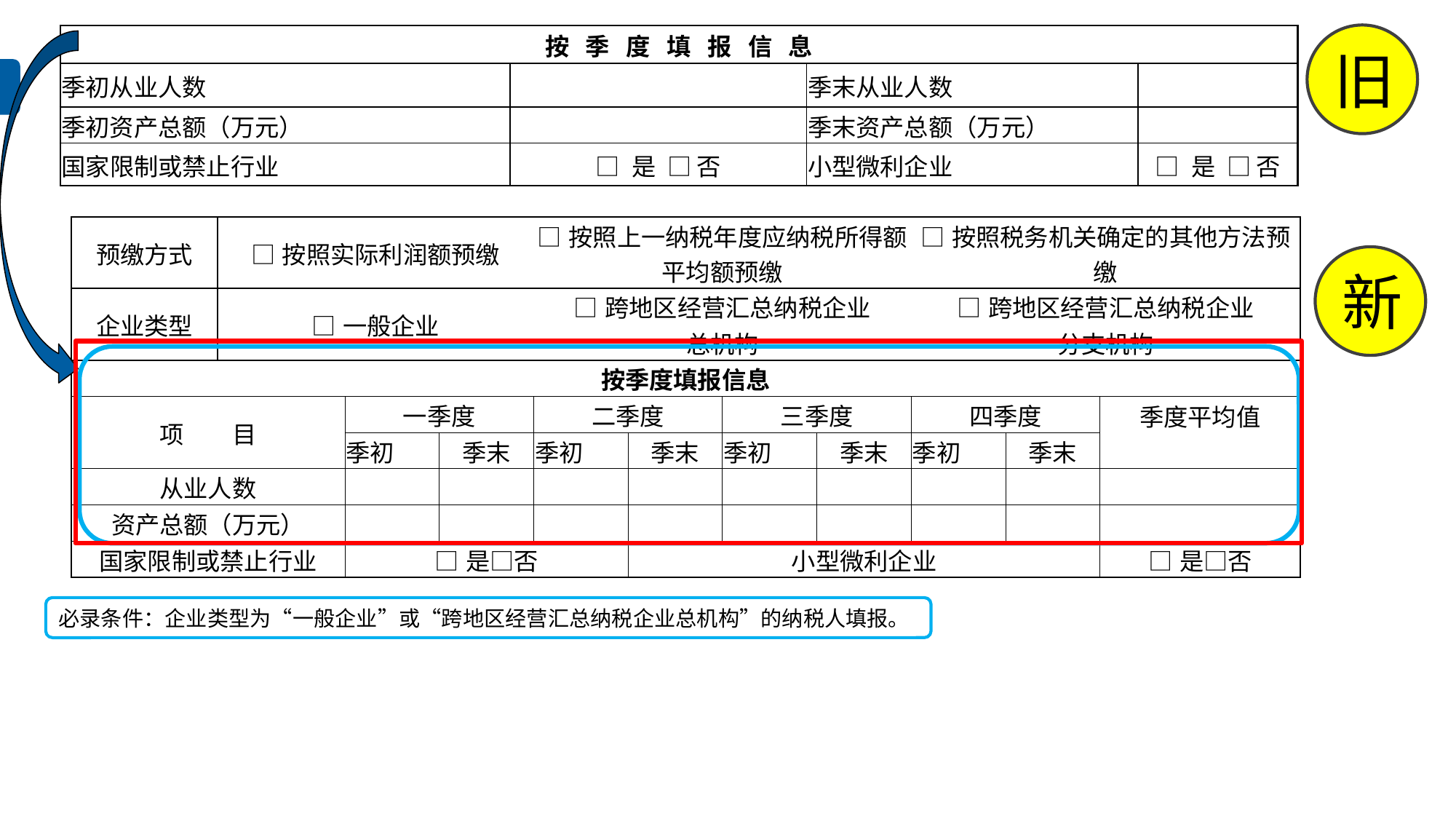

旧
| 按 季 度 填 报 信 息 |  |  |  |
| --- | --- | --- | --- |
| 季初从业人数 |  | 季末从业人数 |  |
| 季初资产总额（万元） |  | 季末资产总额（万元） |  |
| 国家限制或禁止行业 | □ 是 □ 否 | 小型微利企业 | □ 是 □ 否 |

| 预缴方式 | □按照实际利润额预缴 |  |  | □按照上一纳税年度应纳税所得额平均额预缴 |  |  |  | □按照税务机关确定的其他方法预缴 |  |  |
| --- | --- | --- | --- | --- | --- | --- | --- | --- | --- | --- |
| 企业类型 | □一般企业 |  |  | □跨地区经营汇总纳税企业 |  |  |  | □跨地区经营汇总纳税企业 |  |  |
|  |  |  |  | 总机构 |  |  |  | 分支机构 |  |  |
| 按季度填报信息 |  |  |  |  |  |  |  |  |  |  |
| 项　　目 |  | 一季度 |  | 二季度 |  | 三季度 |  | 四季度 |  | 季度平均值 |
|  |  | 季初 | 季末 | 季初 | 季末 | 季初 | 季末 | 季初 | 季末 |  |
| 从业人数 |  |  |  |  |  |  |  |  |  |  |
| 资产总额（万元） |  |  |  |  |  |  |  |  |  |  |
| 国家限制或禁止行业 |  | □是□否 |  |  | 小型微利企业 |  |  |  |  | □是□否 |
新

必录条件：企业类型为“一般企业”或“跨地区经营汇总纳税企业总机构”的纳税人填报。